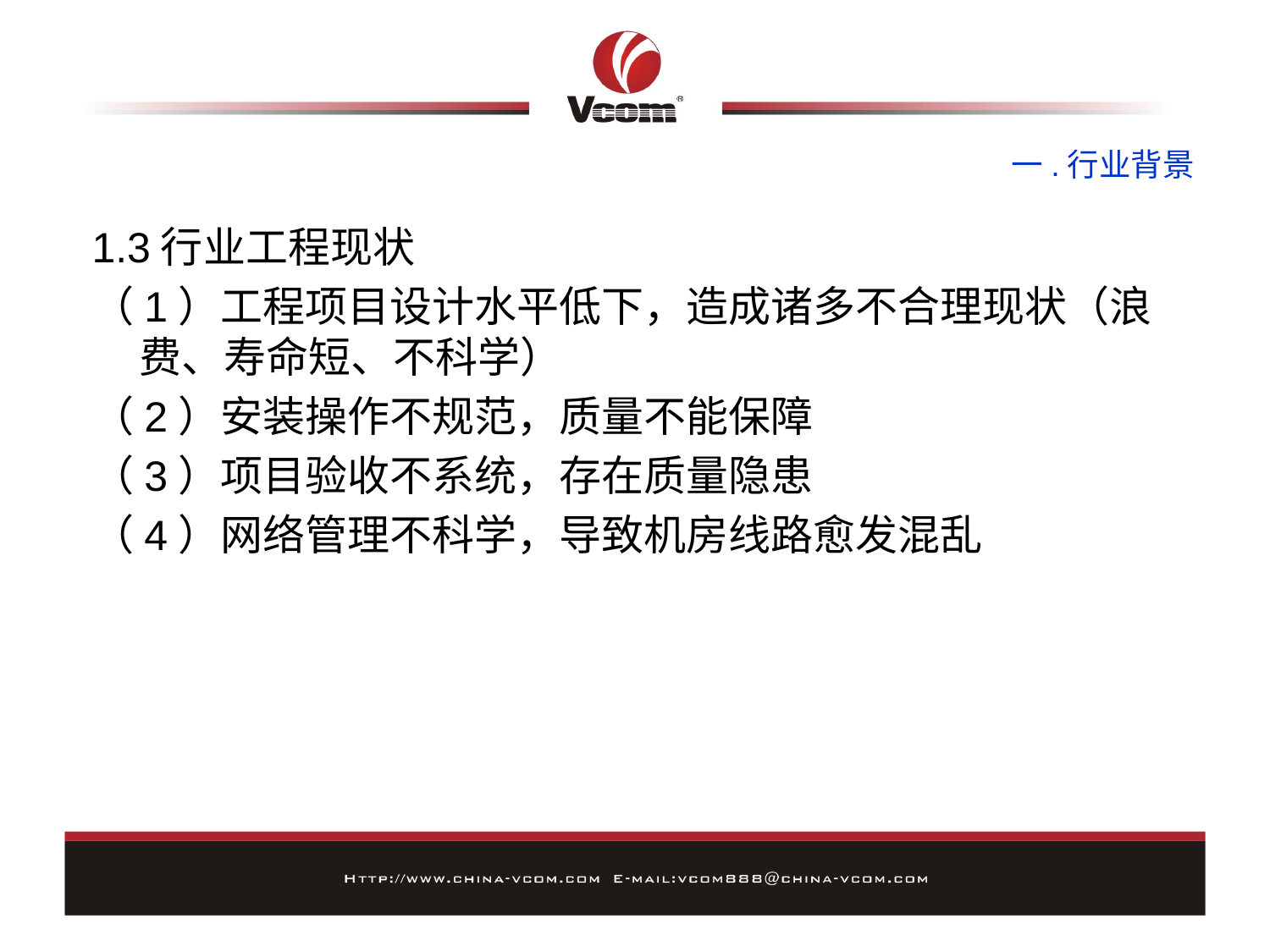

一.行业背景
1.3行业工程现状
（1）工程项目设计水平低下，造成诸多不合理现状（浪费、寿命短、不科学）
（2）安装操作不规范，质量不能保障
（3）项目验收不系统，存在质量隐患
（4）网络管理不科学，导致机房线路愈发混乱